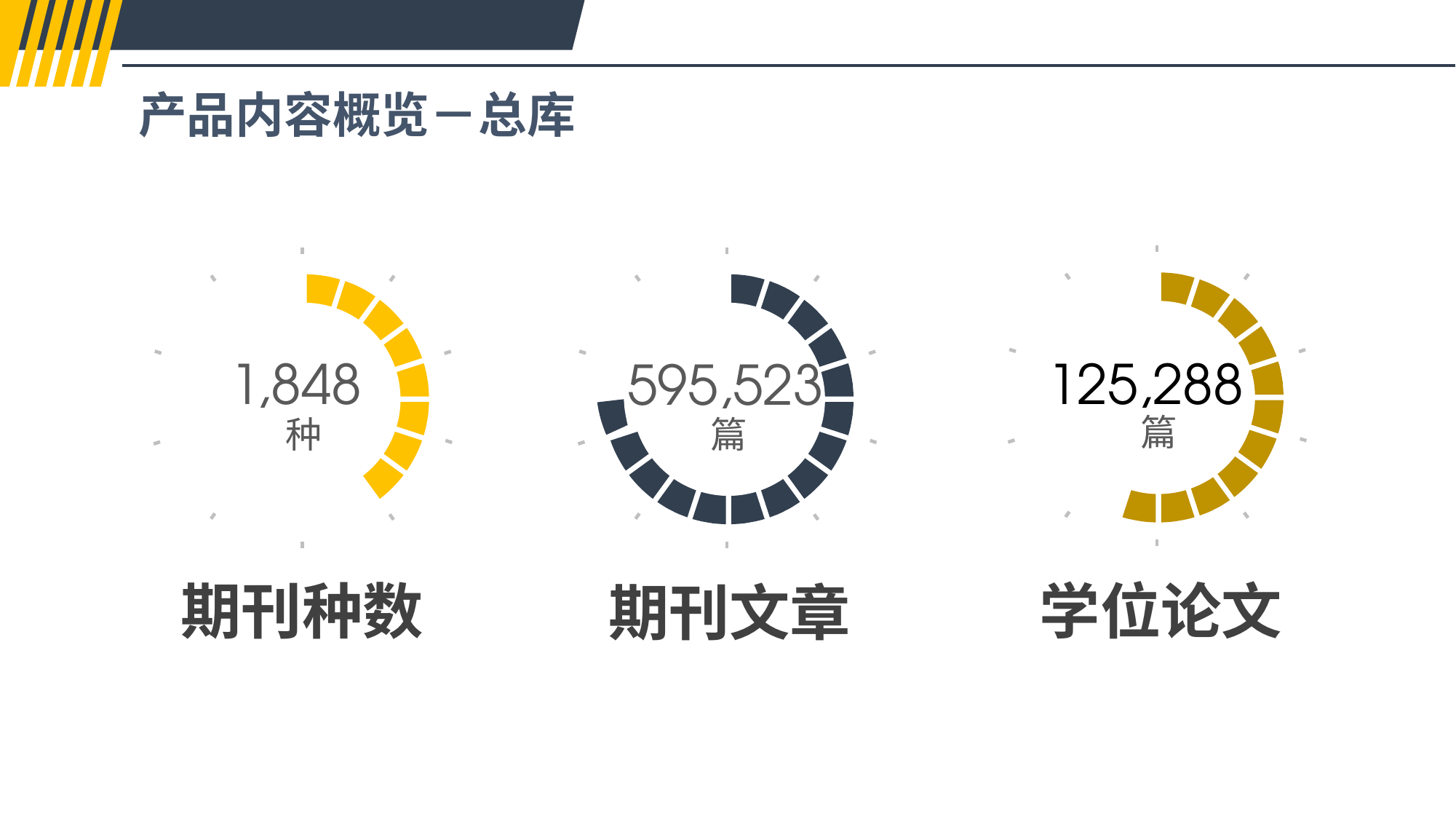

产品内容概览－总库

篇

种

篇
125,288
1,848
 595,523

学位论文
期刊种数
期刊文章